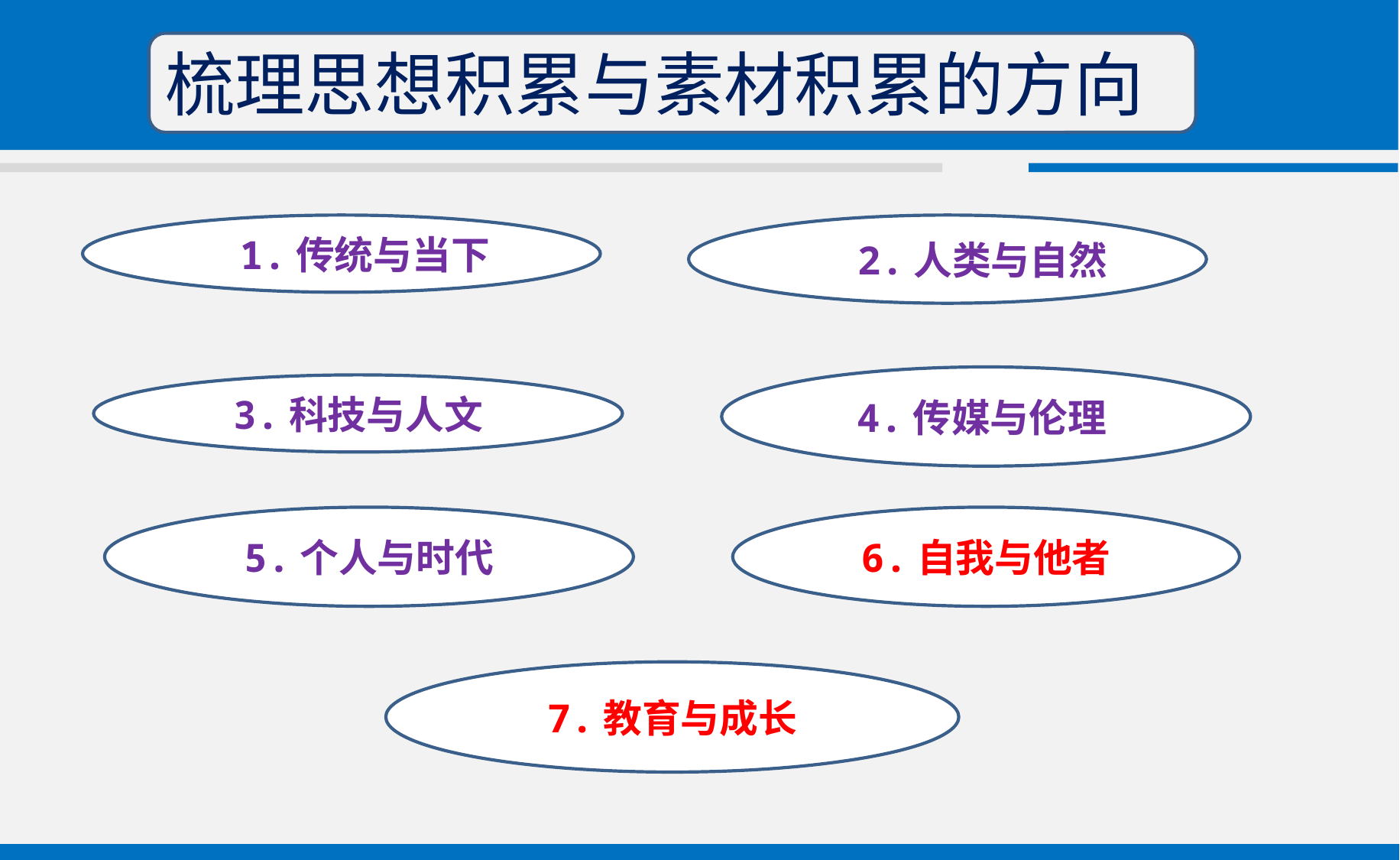

梳理思想积累与素材积累的方向
  1.传统与当下
   2.人类与自然
4.传媒与伦理
3.科技与人文
5.个人与时代
6.自我与他者
7.教育与成长